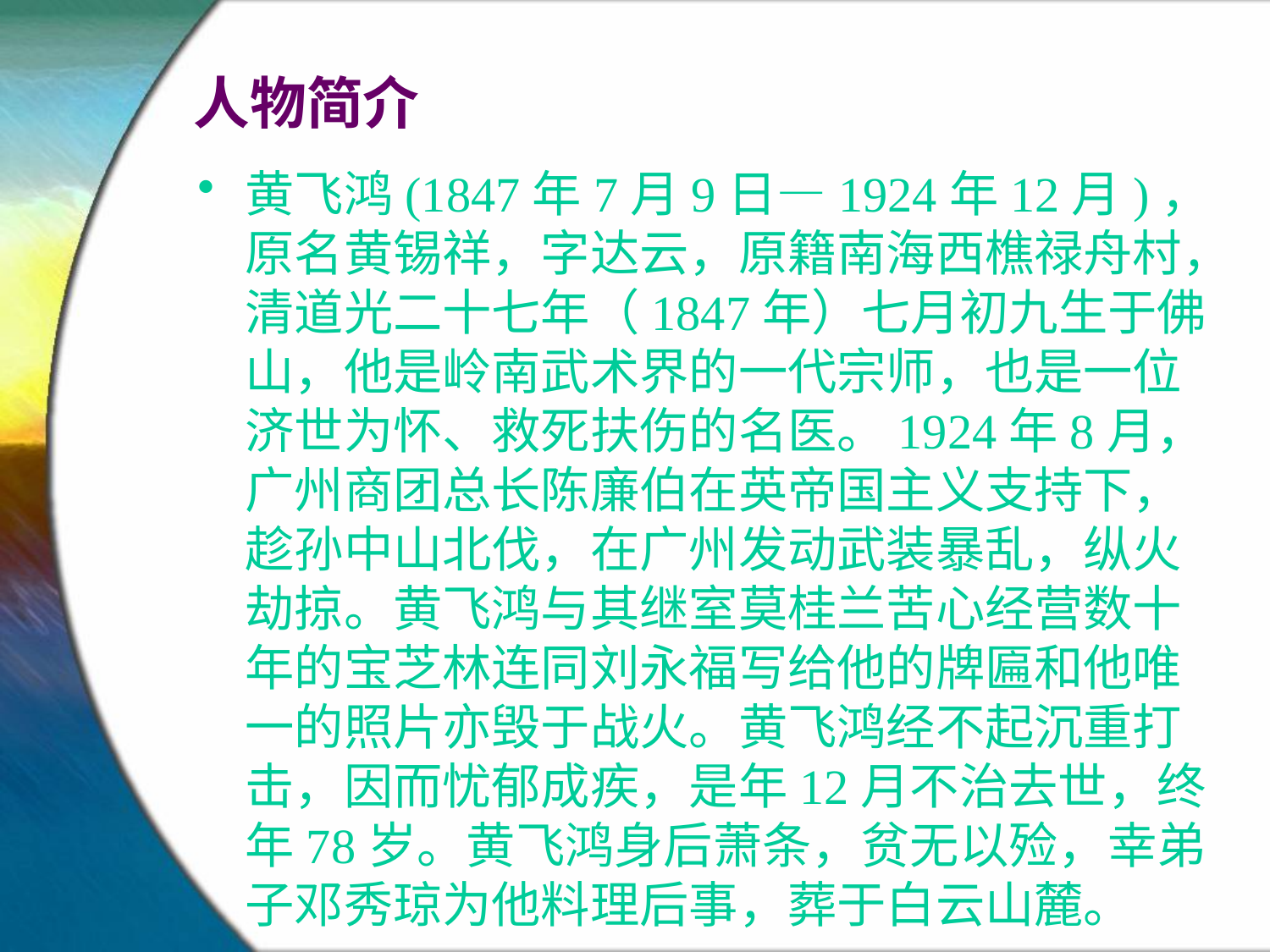

# 人物简介
黄飞鸿(1847年7月9日—1924年12月)，原名黄锡祥，字达云，原籍南海西樵禄舟村，清道光二十七年（1847年）七月初九生于佛山，他是岭南武术界的一代宗师，也是一位济世为怀、救死扶伤的名医。1924年8月，广州商团总长陈廉伯在英帝国主义支持下，趁孙中山北伐，在广州发动武装暴乱，纵火劫掠。黄飞鸿与其继室莫桂兰苦心经营数十年的宝芝林连同刘永福写给他的牌匾和他唯一的照片亦毁于战火。黄飞鸿经不起沉重打击，因而忧郁成疾，是年12月不治去世，终年78岁。黄飞鸿身后萧条，贫无以殓，幸弟子邓秀琼为他料理后事，葬于白云山麓。
4